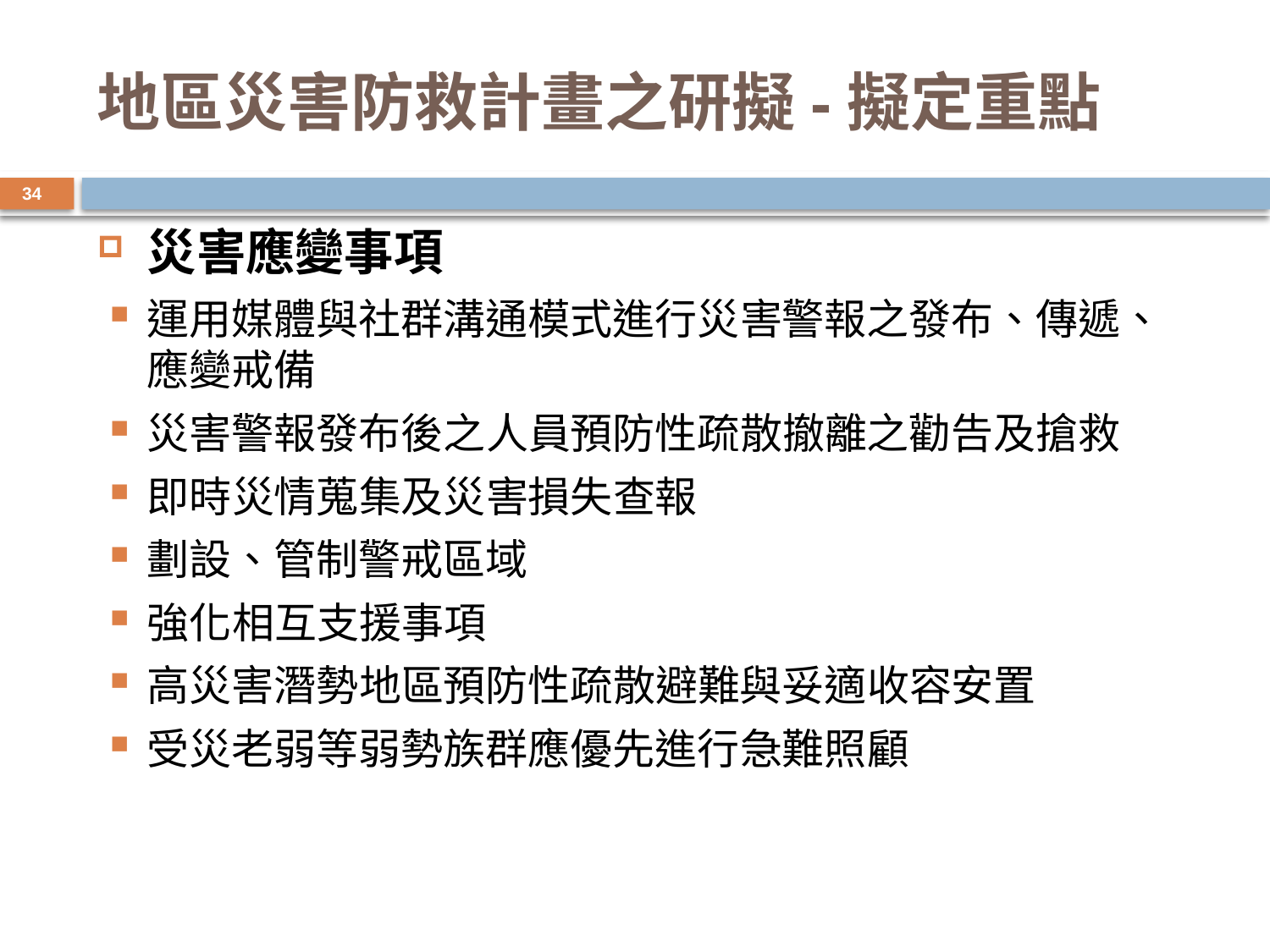

地區災害防救計畫之研擬-擬定重點
34
災害應變事項
運用媒體與社群溝通模式進行災害警報之發布、傳遞、應變戒備
災害警報發布後之人員預防性疏散撤離之勸告及搶救
即時災情蒐集及災害損失查報
劃設、管制警戒區域
強化相互支援事項
高災害潛勢地區預防性疏散避難與妥適收容安置
受災老弱等弱勢族群應優先進行急難照顧